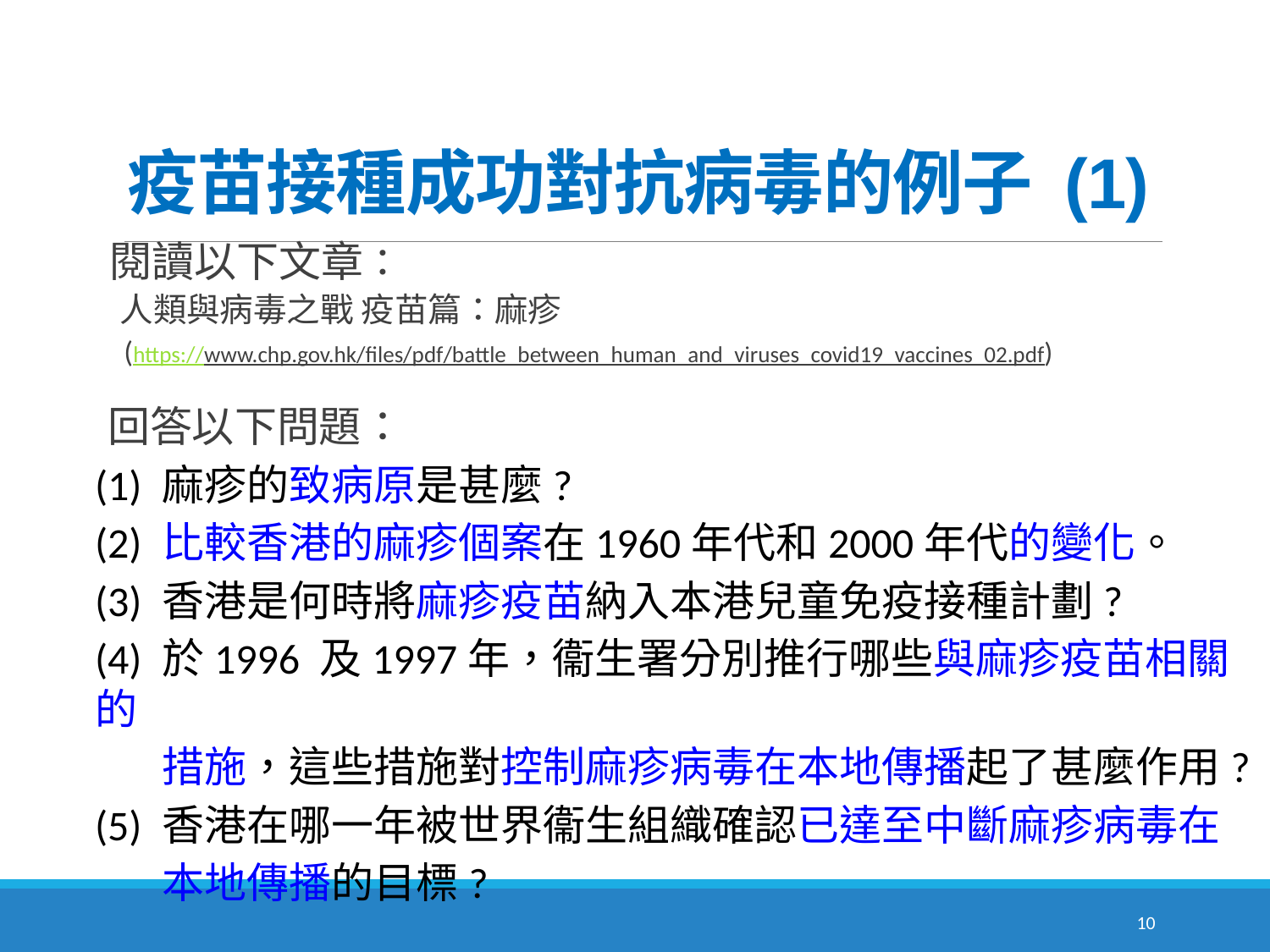

# 疫苗接種成功對抗病毒的例子 (1)
閱讀以下文章：
  人類與病毒之戰 疫苗篇：麻疹
    (https://www.chp.gov.hk/files/pdf/battle_between_human_and_viruses_covid19_vaccines_02.pdf)
回答以下問題：
(1) 麻疹的致病原是甚麼?
(2) 比較香港的麻疹個案在1960年代和2000年代的變化。
(3) 香港是何時將麻疹疫苗納入本港兒童免疫接種計劃?
(4) 於1996 及1997年，衞生署分別推行哪些與麻疹疫苗相關的
      措施，這些措施對控制麻疹病毒在本地傳播起了甚麼作用?
(5) 香港在哪一年被世界衞生組織確認已達至中斷麻疹病毒在
      本地傳播的目標?
10